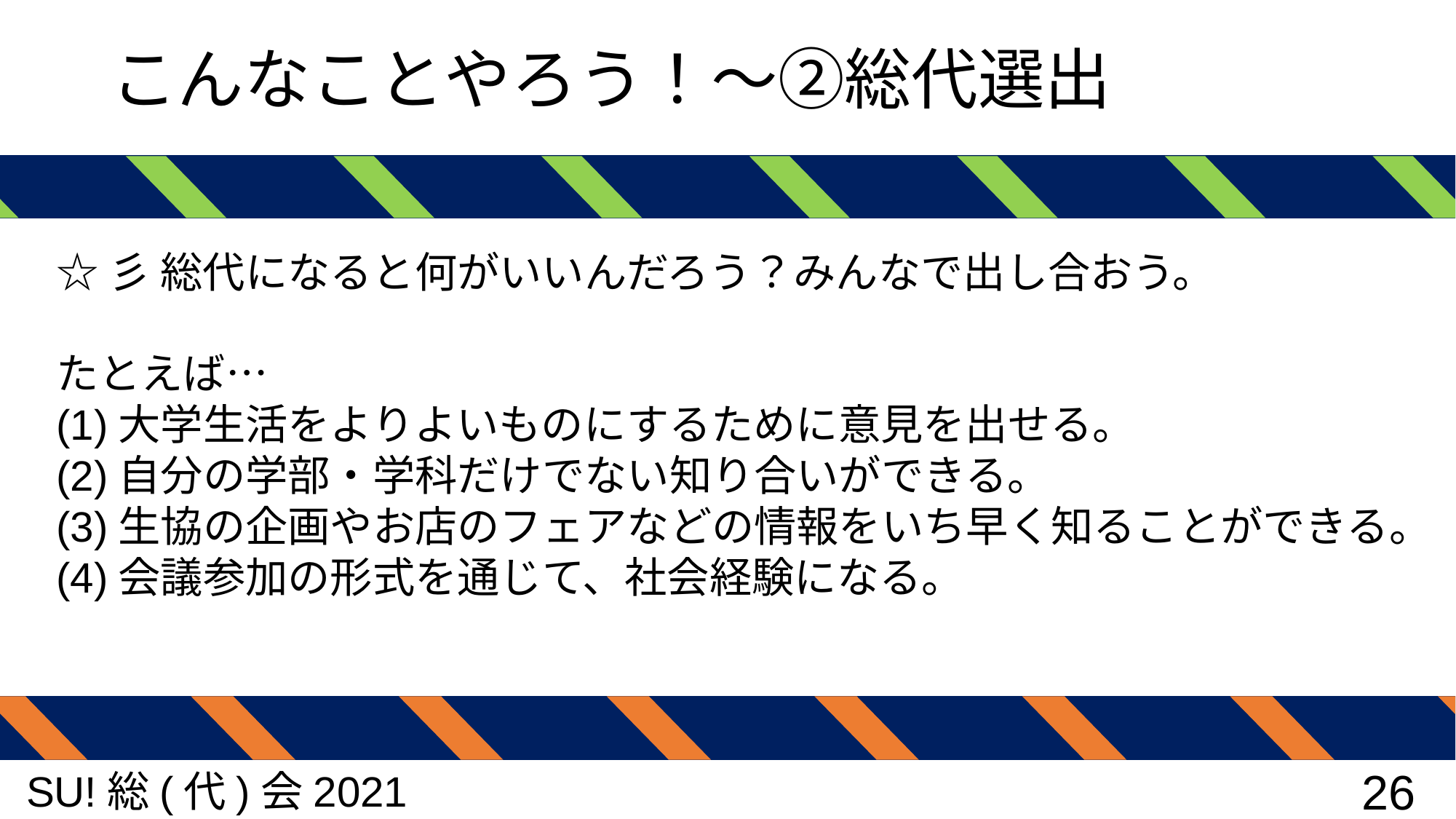

# こんなことやろう！～②総代選出
☆彡 総代になると何がいいんだろう？みんなで出し合おう。

たとえば…
(1)大学生活をよりよいものにするために意見を出せる。
(2)自分の学部・学科だけでない知り合いができる。
(3)生協の企画やお店のフェアなどの情報をいち早く知ることができる。
(4)会議参加の形式を通じて、社会経験になる。